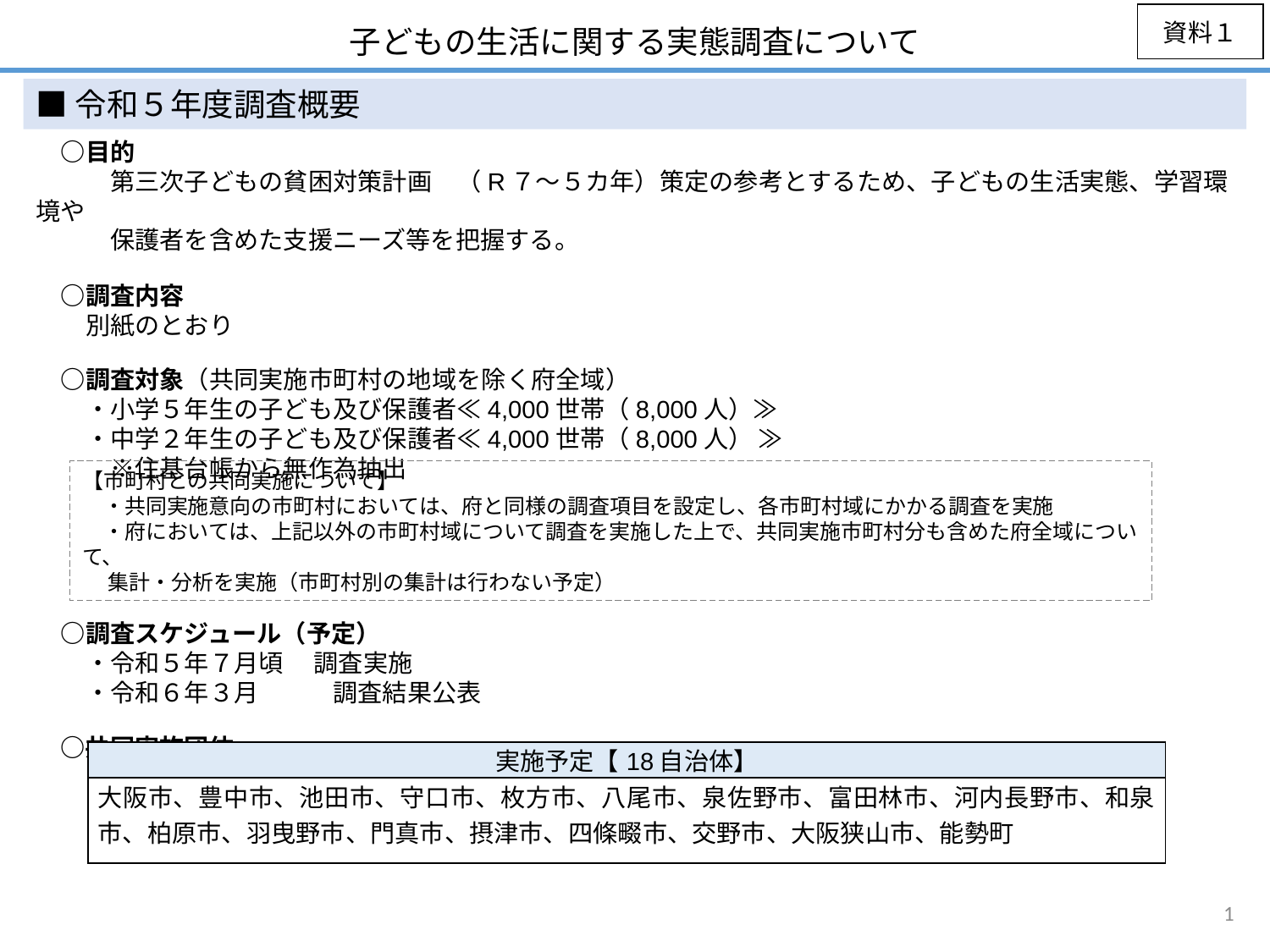

資料１
子どもの生活に関する実態調査について
■令和５年度調査概要
　○目的
　　　第三次子どもの貧困対策計画　（R７～５カ年）策定の参考とするため、子どもの生活実態、学習環境や
　　　保護者を含めた支援ニーズ等を把握する。

　○調査内容
　　別紙のとおり

　○調査対象（共同実施市町村の地域を除く府全域）
　　・小学５年生の子ども及び保護者≪4,000世帯（8,000人）≫
　　・中学２年生の子ども及び保護者≪4,000世帯（8,000人） ≫
　　　※住基台帳から無作為抽出

　○調査スケジュール（予定）
　　・令和５年７月頃　 調査実施
　　・令和６年３月　　　調査結果公表

　○共同実施団体

【市町村との共同実施について】
　・共同実施意向の市町村においては、府と同様の調査項目を設定し、各市町村域にかかる調査を実施
　・府においては、上記以外の市町村域について調査を実施した上で、共同実施市町村分も含めた府全域について、
　 集計・分析を実施（市町村別の集計は行わない予定）
| 実施予定【18自治体】 |
| --- |
| 大阪市、豊中市、池田市、守口市、枚方市、八尾市、泉佐野市、富田林市、河内長野市、和泉市、柏原市、羽曳野市、門真市、摂津市、四條畷市、交野市、大阪狭山市、能勢町 |
1